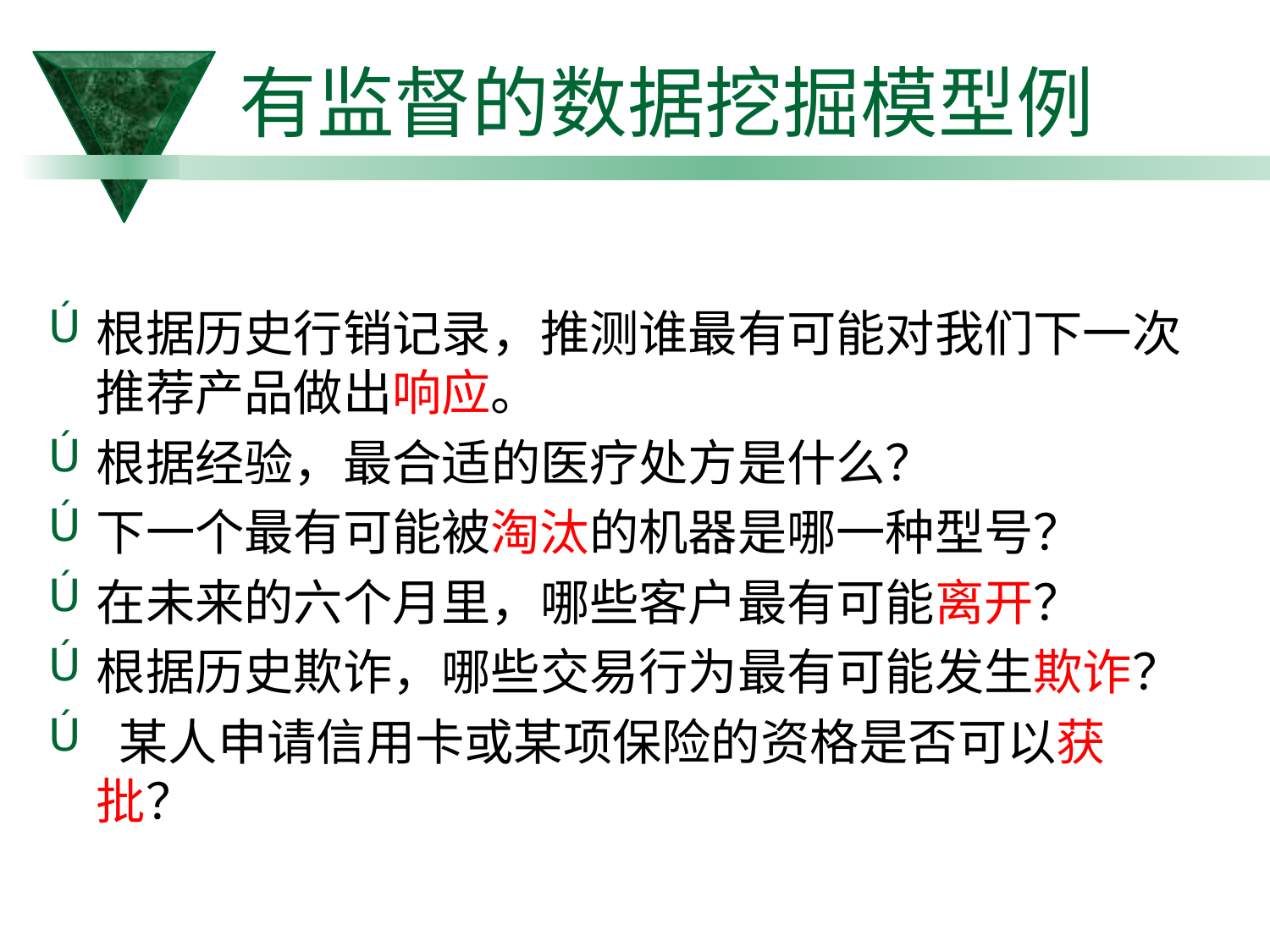

# 有监督的数据挖掘模型例

根据历史行销记录，推测谁最有可能对我们下一次推荐产品做出响应。
根据经验，最合适的医疗处方是什么？
下一个最有可能被淘汰的机器是哪一种型号？
在未来的六个月里，哪些客户最有可能离开？
根据历史欺诈，哪些交易行为最有可能发生欺诈？
 某人申请信用卡或某项保险的资格是否可以获批？